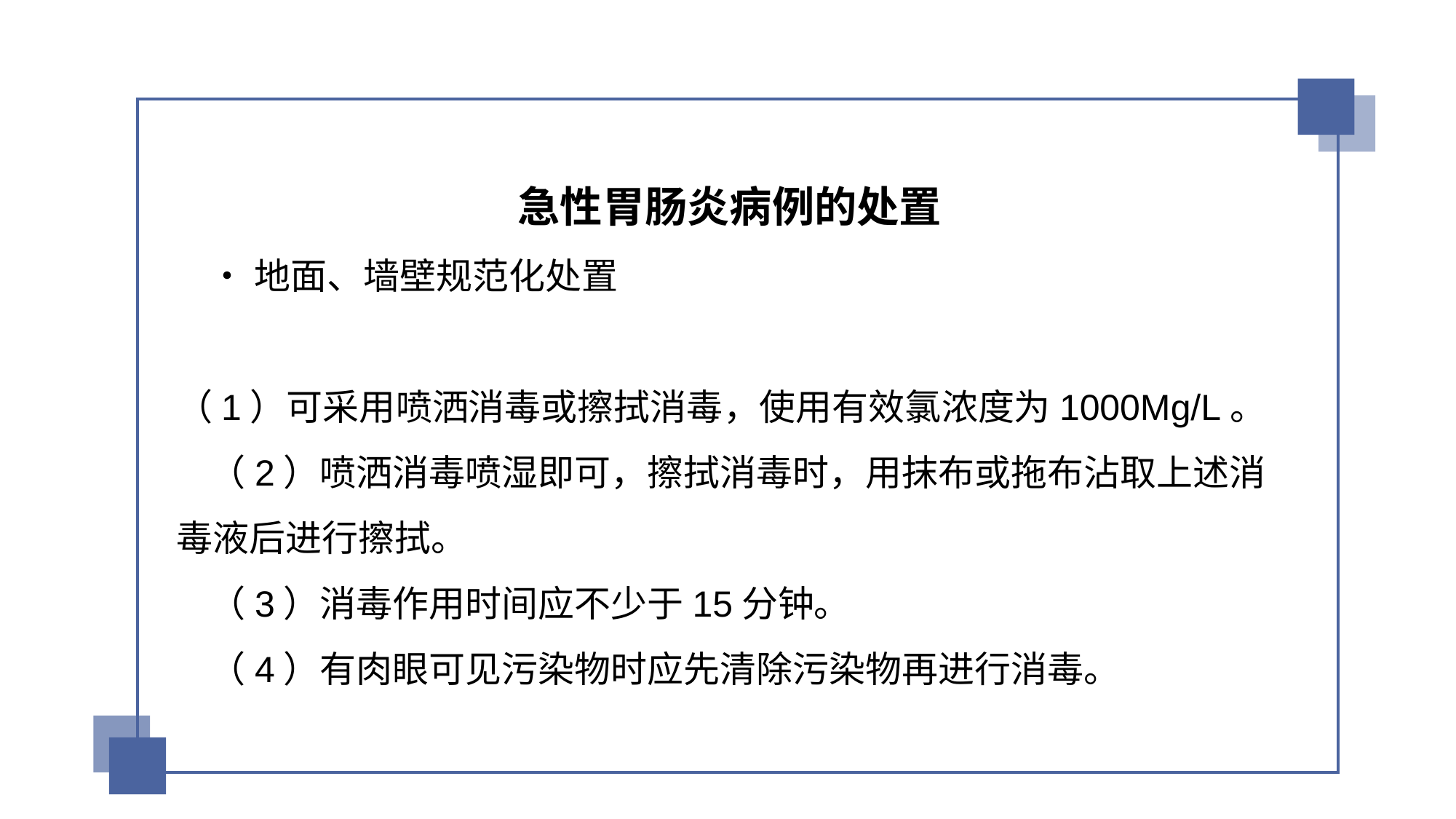

北京市朝阳区疾病预防控制中心

急性胃肠炎病例的处置
    •地面、墙壁规范化处置
   （1）可采用喷洒消毒或擦拭消毒，使用有效氯浓度为1000Mg/L。
   （2）喷洒消毒喷湿即可，擦拭消毒时，用抹布或拖布沾取上述消毒液后进行擦拭。
   （3）消毒作用时间应不少于15分钟。
   （4）有肉眼可见污染物时应先清除污染物再进行消毒。